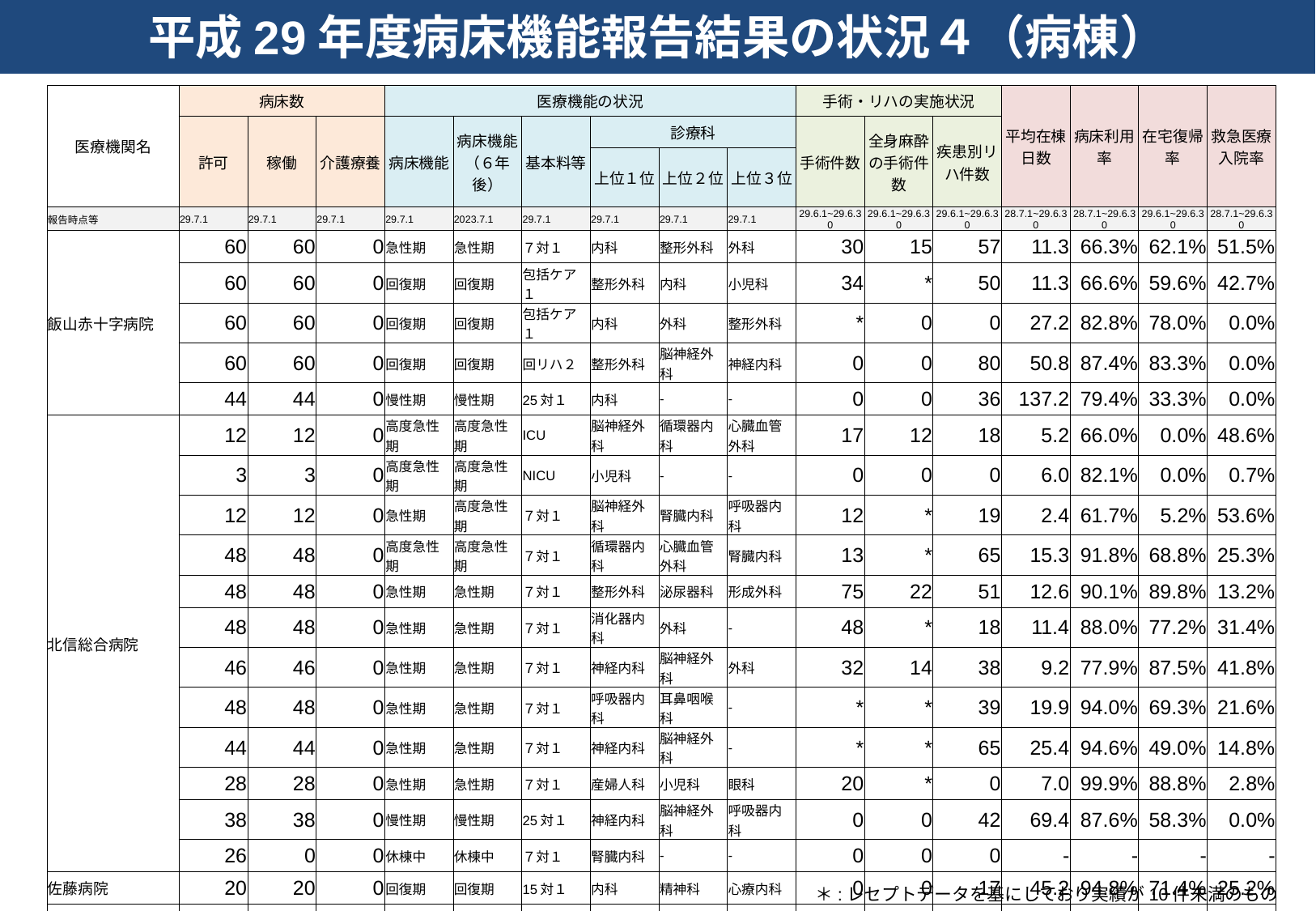

平成29年度病床機能報告結果の状況４（病棟）
| 医療機関名 | 病床数 |  |  | 医療機能の状況 |  |  |  |  |  | 手術・リハの実施状況 |  |  | 平均在棟日数 | 病床利用率 | 在宅復帰率 | 救急医療入院率 |
| --- | --- | --- | --- | --- | --- | --- | --- | --- | --- | --- | --- | --- | --- | --- | --- | --- |
|  | 許可 | 稼働 | 介護療養 | 病床機能 | 病床機能（６年後） | 基本料等 | 診療科 |  |  | 手術件数 | 全身麻酔の手術件数 | 疾患別リハ件数 |  |  |  |  |
|  |  |  |  |  |  |  | 上位１位 | 上位２位 | 上位３位 |  |  |  |  |  |  |  |
| 報告時点等 | 29.7.1 | 29.7.1 | 29.7.1 | 29.7.1 | 2023.7.1 | 29.7.1 | 29.7.1 | 29.7.1 | 29.7.1 | 29.6.1~29.6.30 | 29.6.1~29.6.30 | 29.6.1~29.6.30 | 28.7.1~29.6.30 | 28.7.1~29.6.30 | 29.6.1~29.6.30 | 28.7.1~29.6.30 |
| 飯山赤十字病院 | 60 | 60 | 0 | 急性期 | 急性期 | ７対１ | 内科 | 整形外科 | 外科 | 30 | 15 | 57 | 11.3 | 66.3% | 62.1% | 51.5% |
|  | 60 | 60 | 0 | 回復期 | 回復期 | 包括ケア１ | 整形外科 | 内科 | 小児科 | 34 | \* | 50 | 11.3 | 66.6% | 59.6% | 42.7% |
|  | 60 | 60 | 0 | 回復期 | 回復期 | 包括ケア１ | 内科 | 外科 | 整形外科 | \* | 0 | 0 | 27.2 | 82.8% | 78.0% | 0.0% |
|  | 60 | 60 | 0 | 回復期 | 回復期 | 回リハ２ | 整形外科 | 脳神経外科 | 神経内科 | 0 | 0 | 80 | 50.8 | 87.4% | 83.3% | 0.0% |
|  | 44 | 44 | 0 | 慢性期 | 慢性期 | 25対１ | 内科 | - | - | 0 | 0 | 36 | 137.2 | 79.4% | 33.3% | 0.0% |
| 北信総合病院 | 12 | 12 | 0 | 高度急性期 | 高度急性期 | ICU | 脳神経外科 | 循環器内科 | 心臓血管外科 | 17 | 12 | 18 | 5.2 | 66.0% | 0.0% | 48.6% |
|  | 3 | 3 | 0 | 高度急性期 | 高度急性期 | NICU | 小児科 | - | - | 0 | 0 | 0 | 6.0 | 82.1% | 0.0% | 0.7% |
|  | 12 | 12 | 0 | 急性期 | 高度急性期 | ７対１ | 脳神経外科 | 腎臓内科 | 呼吸器内科 | 12 | \* | 19 | 2.4 | 61.7% | 5.2% | 53.6% |
|  | 48 | 48 | 0 | 高度急性期 | 高度急性期 | ７対１ | 循環器内科 | 心臓血管外科 | 腎臓内科 | 13 | \* | 65 | 15.3 | 91.8% | 68.8% | 25.3% |
|  | 48 | 48 | 0 | 急性期 | 急性期 | ７対１ | 整形外科 | 泌尿器科 | 形成外科 | 75 | 22 | 51 | 12.6 | 90.1% | 89.8% | 13.2% |
|  | 48 | 48 | 0 | 急性期 | 急性期 | ７対１ | 消化器内科 | 外科 | - | 48 | \* | 18 | 11.4 | 88.0% | 77.2% | 31.4% |
|  | 46 | 46 | 0 | 急性期 | 急性期 | ７対１ | 神経内科 | 脳神経外科 | 外科 | 32 | 14 | 38 | 9.2 | 77.9% | 87.5% | 41.8% |
|  | 48 | 48 | 0 | 急性期 | 急性期 | ７対１ | 呼吸器内科 | 耳鼻咽喉科 | - | \* | \* | 39 | 19.9 | 94.0% | 69.3% | 21.6% |
|  | 44 | 44 | 0 | 急性期 | 急性期 | ７対１ | 神経内科 | 脳神経外科 | - | \* | \* | 65 | 25.4 | 94.6% | 49.0% | 14.8% |
|  | 28 | 28 | 0 | 急性期 | 急性期 | ７対１ | 産婦人科 | 小児科 | 眼科 | 20 | \* | 0 | 7.0 | 99.9% | 88.8% | 2.8% |
|  | 38 | 38 | 0 | 慢性期 | 慢性期 | 25対１ | 神経内科 | 脳神経外科 | 呼吸器内科 | 0 | 0 | 42 | 69.4 | 87.6% | 58.3% | 0.0% |
|  | 26 | 0 | 0 | 休棟中 | 休棟中 | ７対１ | 腎臓内科 | - | - | 0 | 0 | 0 | - | - | - | - |
| 佐藤病院 | 20 | 20 | 0 | 回復期 | 回復期 | 15対１ | 内科 | 精神科 | 心療内科 | 0 | 0 | 17 | 45.2 | 94.8% | 71.4% | 25.2% |
| 保倉産婦人科医院 | 19 | 19 | 0 | 急性期 | 急性期 | 有床診 | 産婦人科 | - | - | - | - | - | 12.8 | 61.2% | 0.0% | 0.0% |
| 関整形外科 | 17 | 17 | 17 | 慢性期 | 慢性期 | 介護療養 | 整形外科 | リハビリ科 | リウマチ科 | 0 | 0 | 0 | 15.0 | 3.3% | 0.0% | 0.0% |
＊:レセプトデータを基にしており実績が10件未満のもの